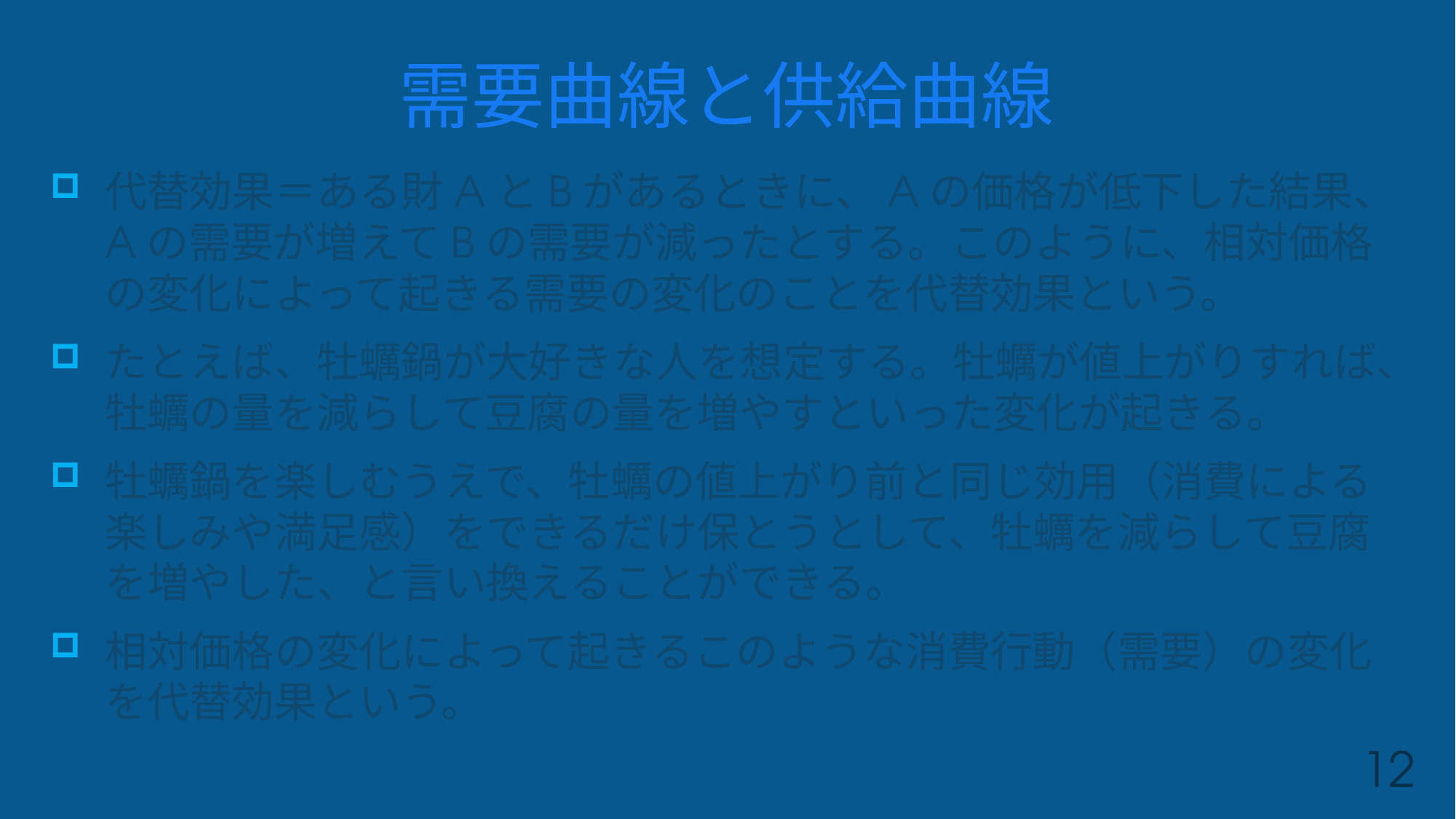

# 需要曲線と供給曲線
代替効果＝ある財AとBがあるときに、Aの価格が低下した結果、Aの需要が増えてBの需要が減ったとする。このように、相対価格の変化によって起きる需要の変化のことを代替効果という。
たとえば、牡蠣鍋が大好きな人を想定する。牡蠣が値上がりすれば、牡蠣の量を減らして豆腐の量を増やすといった変化が起きる。
牡蠣鍋を楽しむうえで、牡蠣の値上がり前と同じ効用（消費による楽しみや満足感）をできるだけ保とうとして、牡蠣を減らして豆腐を増やした、と言い換えることができる。
相対価格の変化によって起きるこのような消費行動（需要）の変化を代替効果という。
12